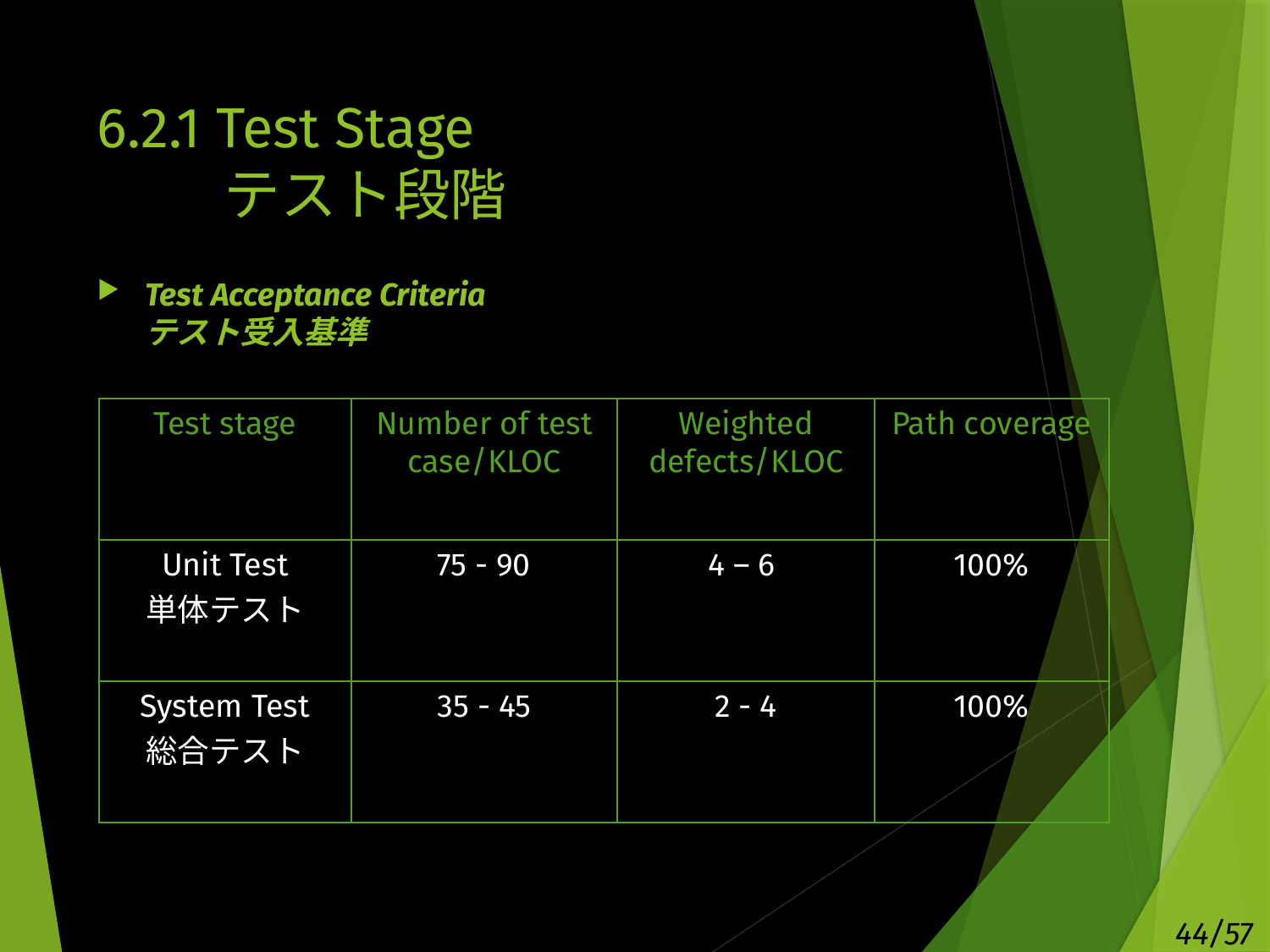

# 6.2.1 Test Stage テスト段階
Test Acceptance Criteria
テスト受入基準

| Test stage | Number of test case/KLOC | Weighted defects/KLOC | Path coverage |
| --- | --- | --- | --- |
| Unit Test 単体テスト | 75 - 90 | 4 – 6 | 100% |
| System Test 総合テスト | 35 - 45 | 2 - 4 | 100% |
44/57